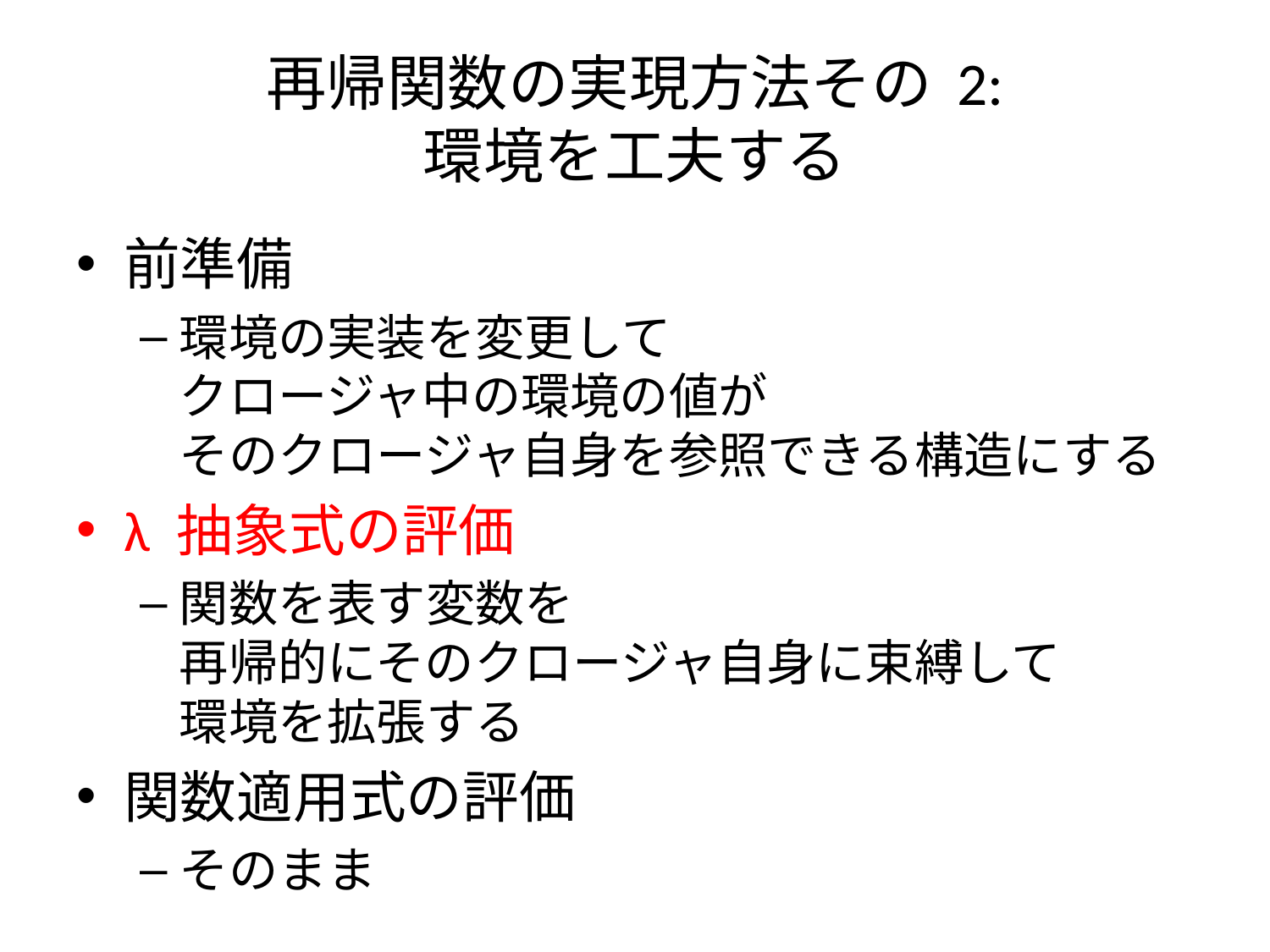

# 再帰関数の実現方法その 2: 環境を工夫する
前準備
環境の実装を変更して
クロージャ中の環境の値が
そのクロージャ自身を参照できる構造にする
λ 抽象式の評価
関数を表す変数を
再帰的にそのクロージャ自身に束縛して
環境を拡張する
関数適用式の評価
そのまま